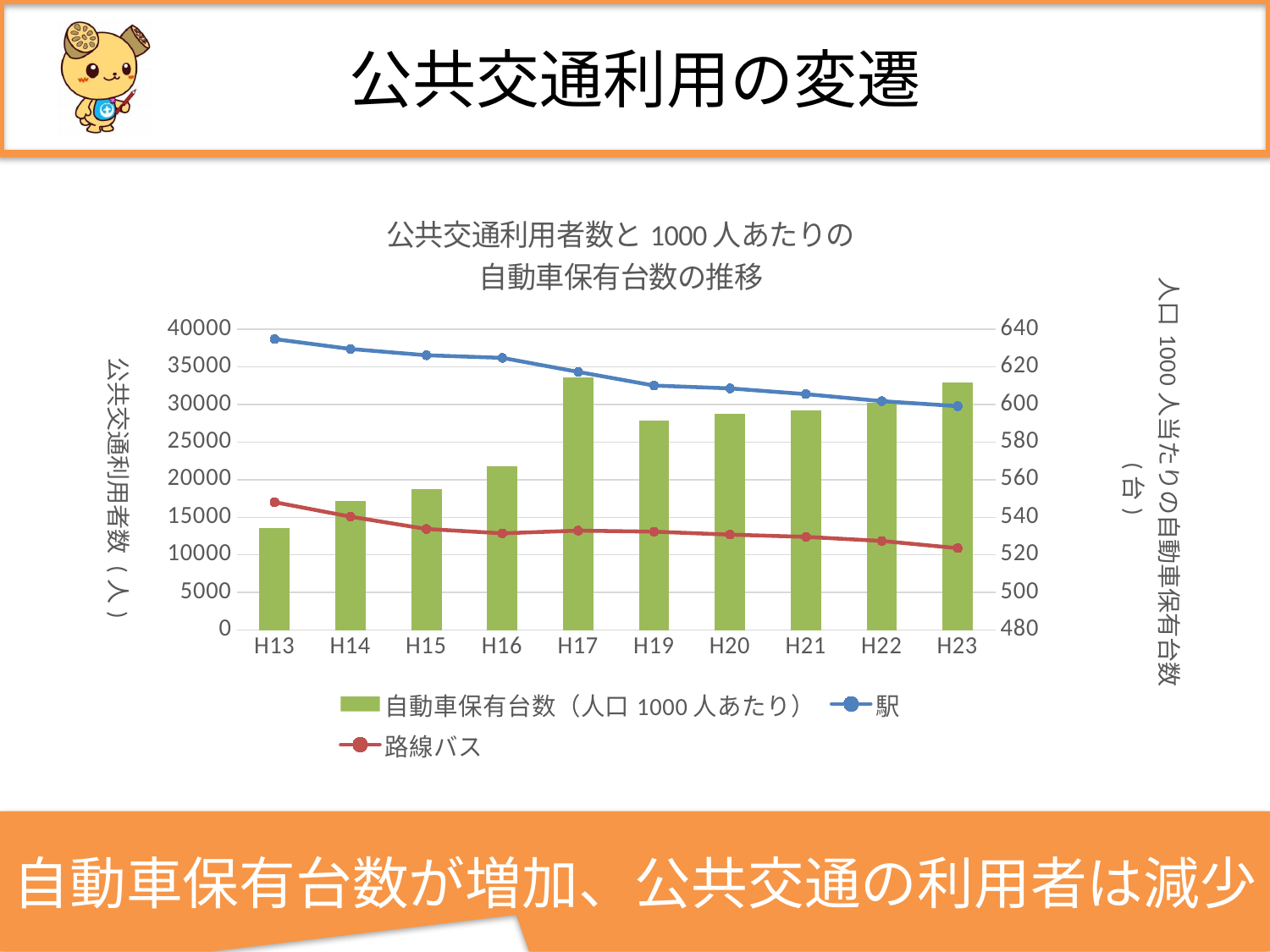

公共交通利用の変遷

### Chart: 公共交通利用者数と1000人あたりの
自動車保有台数の推移

| Category | 自動車保有台数（人口1000人あたり） | 駅 | 路線バス |
|---|---|---|---|
| H13 | 534.1071759688485 | 38708.0 | 17003.687671232878 |
| H14 | 548.7202281735008 | 37394.0 | 15076.895890410959 |
| H15 | 554.9855057420986 | 36552.0 | 13439.909589041095 |
| H16 | 566.9986956006167 | 36211.0 | 12861.701369863014 |
| H17 | 614.5122865349077 | 34339.0 | 13222.019178082192 |
| H19 | 591.6361305783512 | 32527.0 | 13081.509589041096 |
| H20 | 594.9481720909496 | 32147.0 | 12694.060273972602 |
| H21 | 596.6879228663917 | 31382.0 | 12390.772602739726 |
| H22 | 600.8747911799976 | 30454.0 | 11845.849315068494 |
| H23 | 611.52 | 29789.0 | 10892.898630136986 |
自動車保有台数が増加、公共交通の利用者は減少
20
20